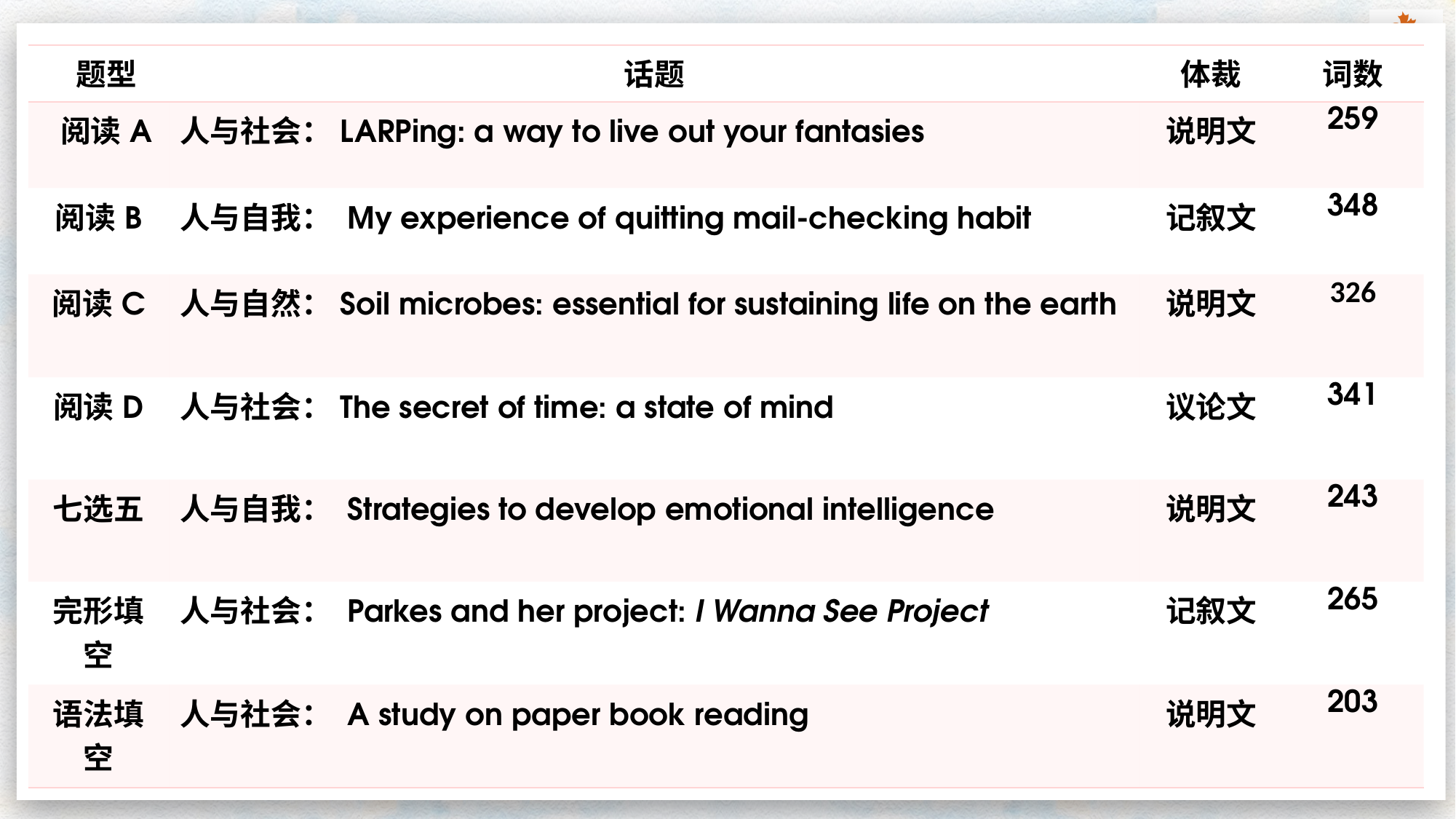

| 题型 | 话题 | 体裁 | 词数 |
| --- | --- | --- | --- |
| 阅读A | 人与社会：LARPing: a way to live out your fantasies | 说明文 | 259 |
| 阅读B | 人与自我： My experience of quitting mail-checking habit | 记叙文 | 348 |
| 阅读C | 人与自然：Soil microbes: essential for sustaining life on the earth | 说明文 | 326 |
| 阅读D | 人与社会：The secret of time: a state of mind | 议论文 | 341 |
| 七选五 | 人与自我： Strategies to develop emotional intelligence | 说明文 | 243 |
| 完形填空 | 人与社会： Parkes and her project: I Wanna See Project | 记叙文 | 265 |
| 语法填空 | 人与社会： A study on paper book reading | 说明文 | 203 |